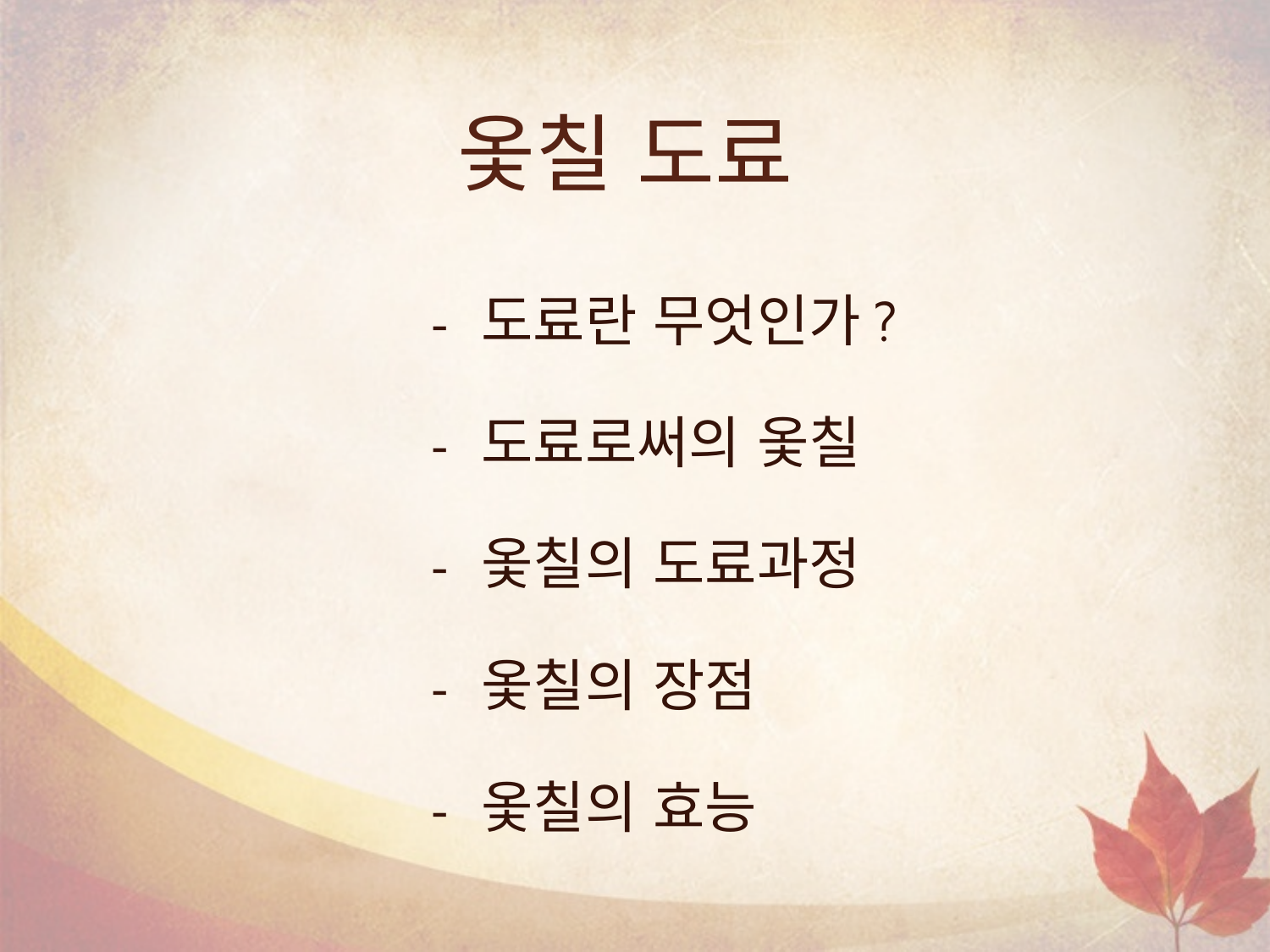

# 옻칠 도료
  - 도료란 무엇인가?

  - 도료로써의 옻칠

  - 옻칠의 도료과정

  - 옻칠의 장점

  - 옻칠의 효능